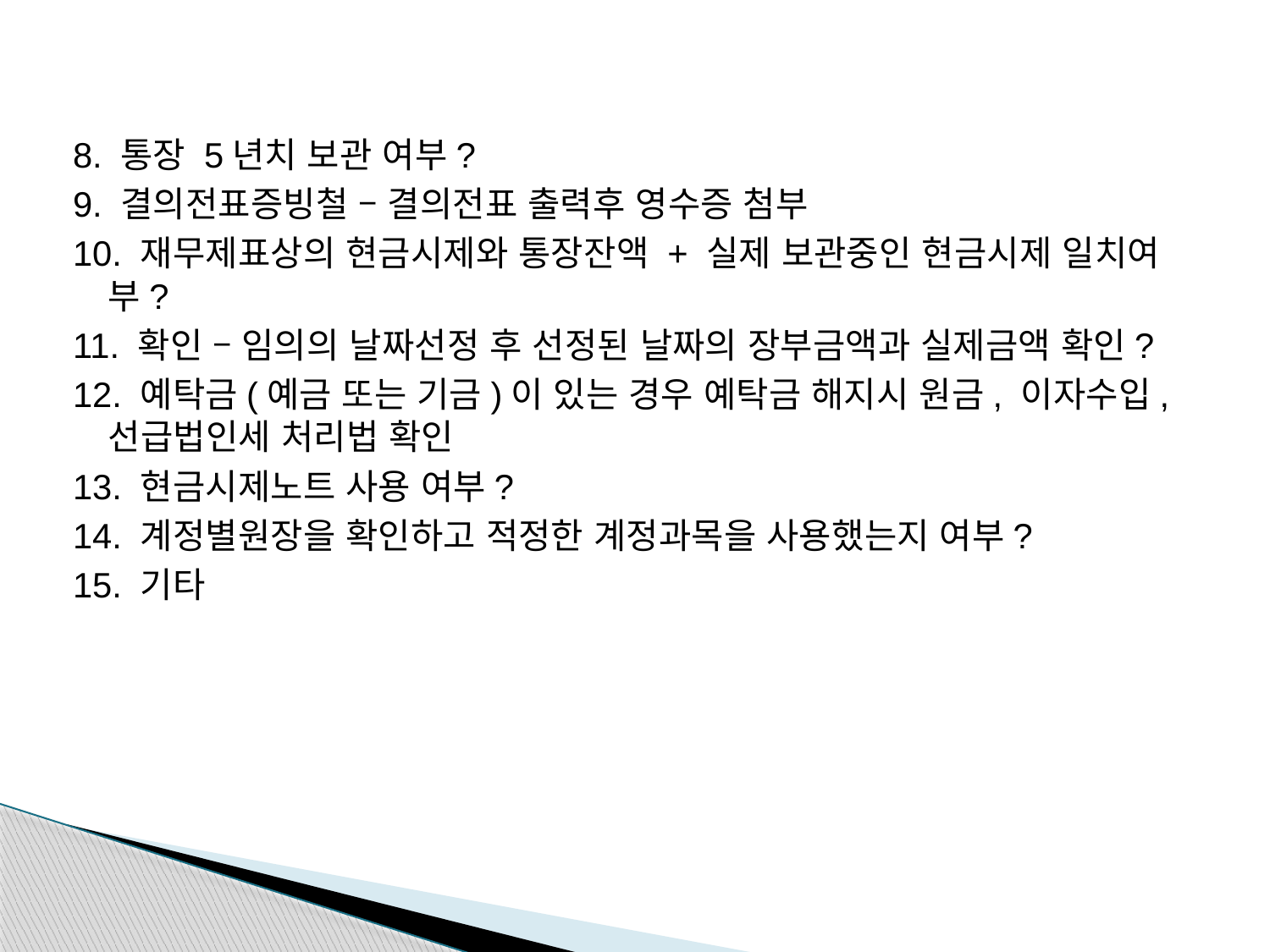

8. 통장 5년치 보관 여부?
9. 결의전표증빙철 – 결의전표 출력후 영수증 첨부
10. 재무제표상의 현금시제와 통장잔액 + 실제 보관중인 현금시제 일치여부?
11. 확인 – 임의의 날짜선정 후 선정된 날짜의 장부금액과 실제금액 확인?
12. 예탁금(예금 또는 기금)이 있는 경우 예탁금 해지시 원금, 이자수입, 선급법인세 처리법 확인
13. 현금시제노트 사용 여부?
14. 계정별원장을 확인하고 적정한 계정과목을 사용했는지 여부?
15. 기타